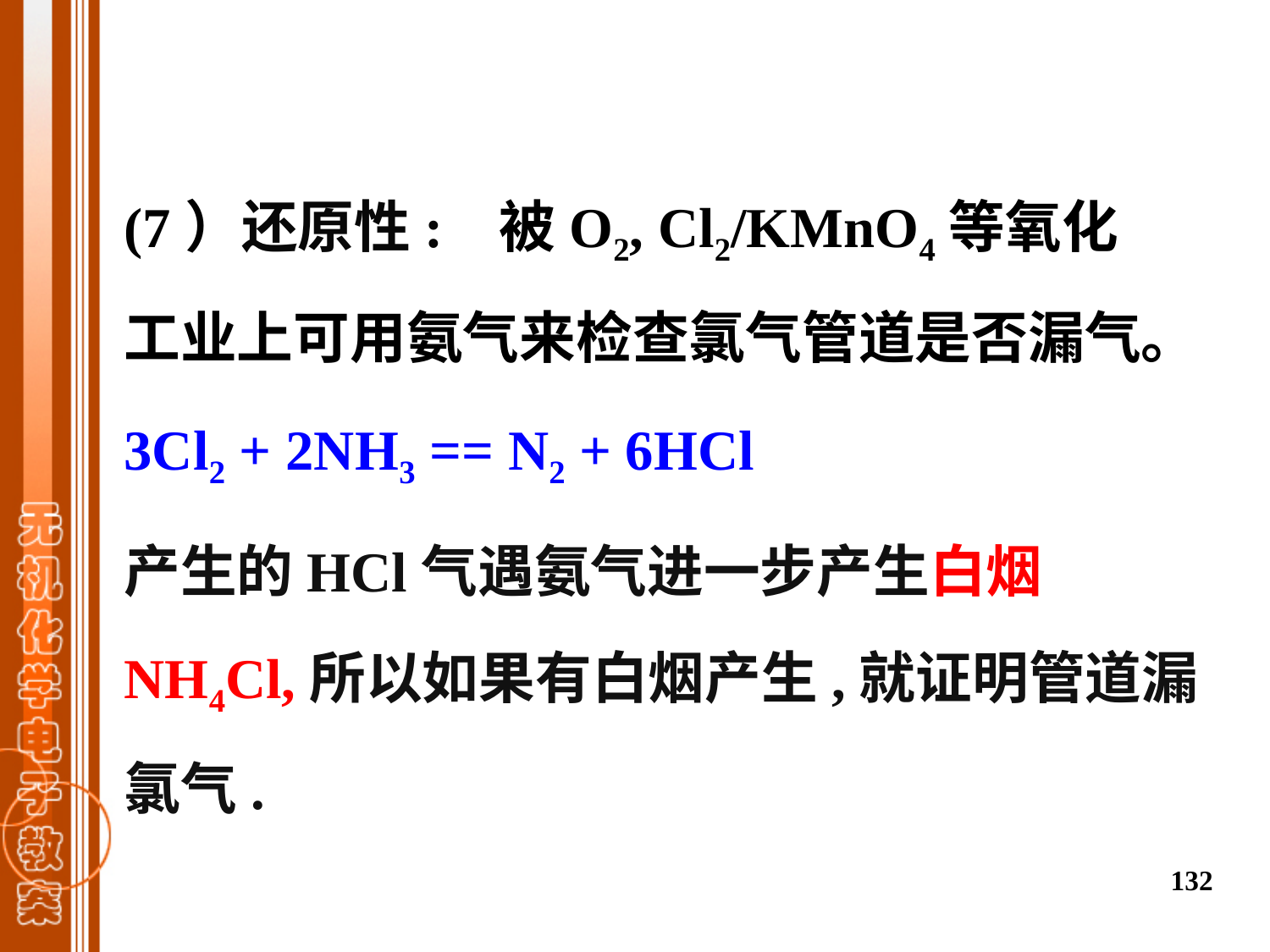

(7）还原性:   被O2, Cl2/KMnO4等氧化
工业上可用氨气来检查氯气管道是否漏气。
3Cl2 + 2NH3 == N2 + 6HCl
产生的HCl气遇氨气进一步产生白烟NH4Cl,所以如果有白烟产生,就证明管道漏氯气.
132